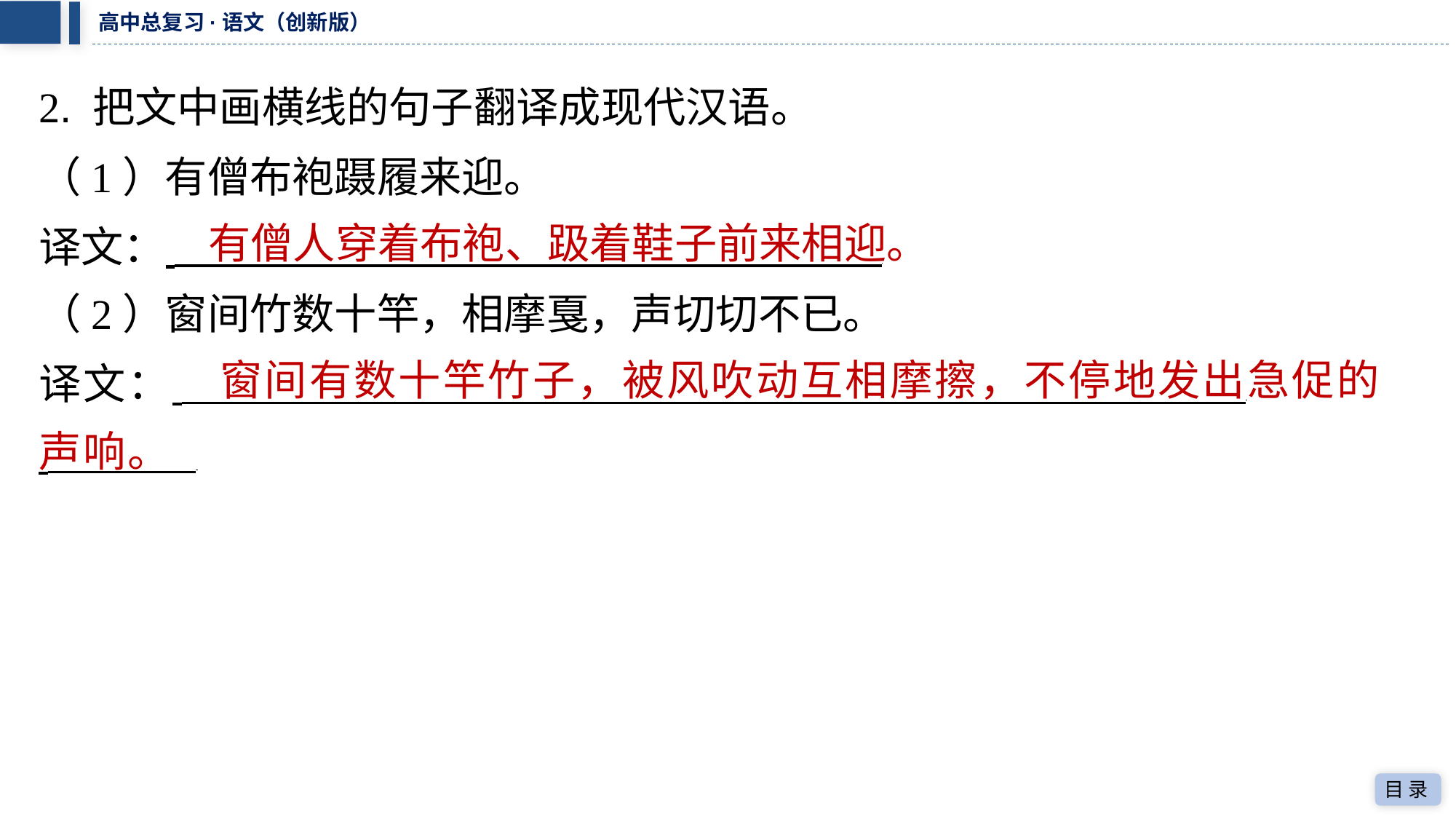

2. 把文中画横线的句子翻译成现代汉语。
（1）有僧布袍蹑履来迎。
有僧人穿着布袍、趿着鞋子前来相迎。
译文：                                                                                                           ⁠
（2）窗间竹数十竿，相摩戛，声切切不已。
窗间有数十竿竹子，被风吹动互相摩擦，不停地发出急促的
译文：                                                                                                                                                                ⁠
                        ⁠
声响。